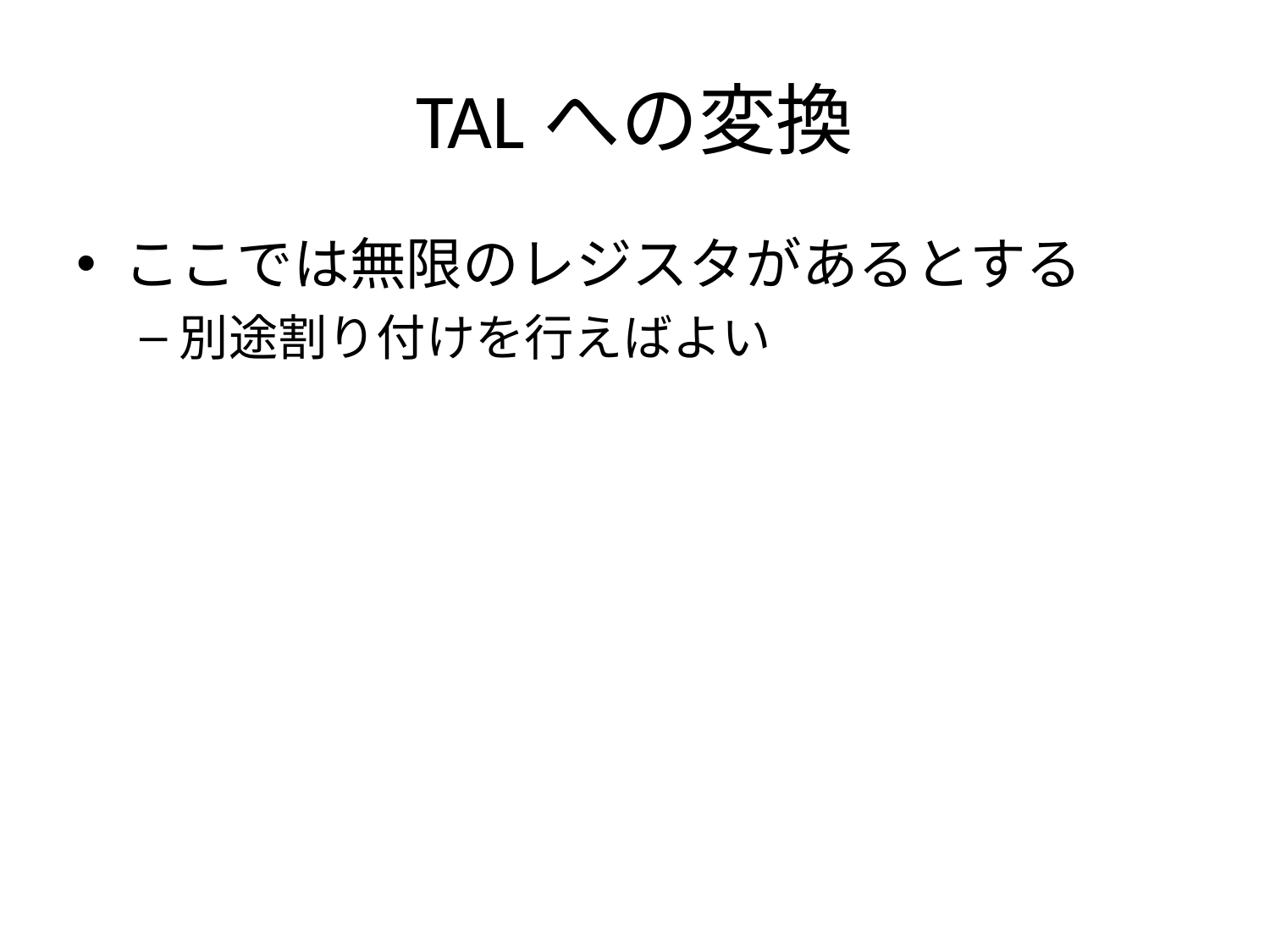

# TALへの変換
ここでは無限のレジスタがあるとする
別途割り付けを行えばよい